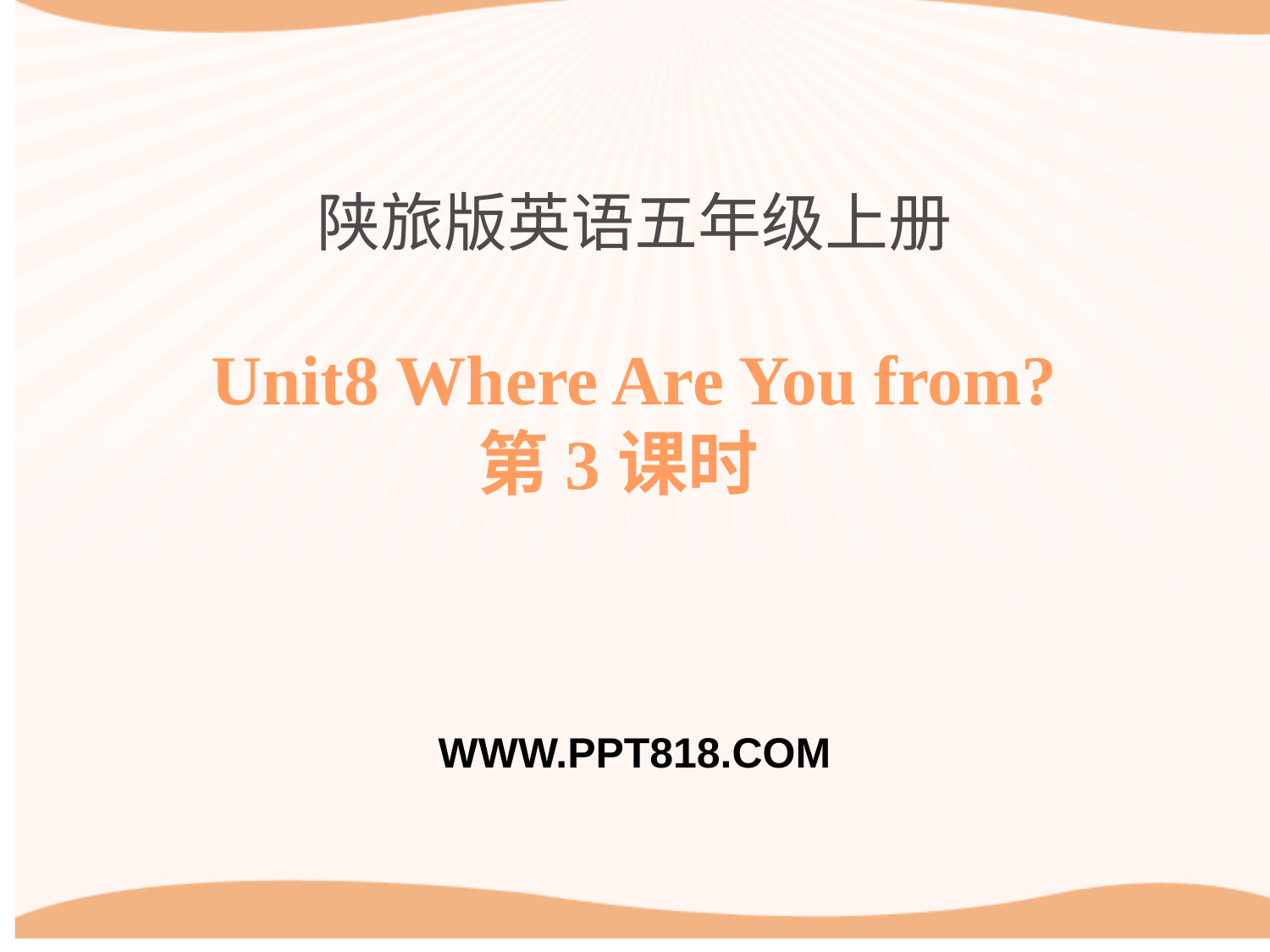

陕旅版英语五年级上册

Unit8 Where Are You from?
第3课时
WWW.PPT818.COM